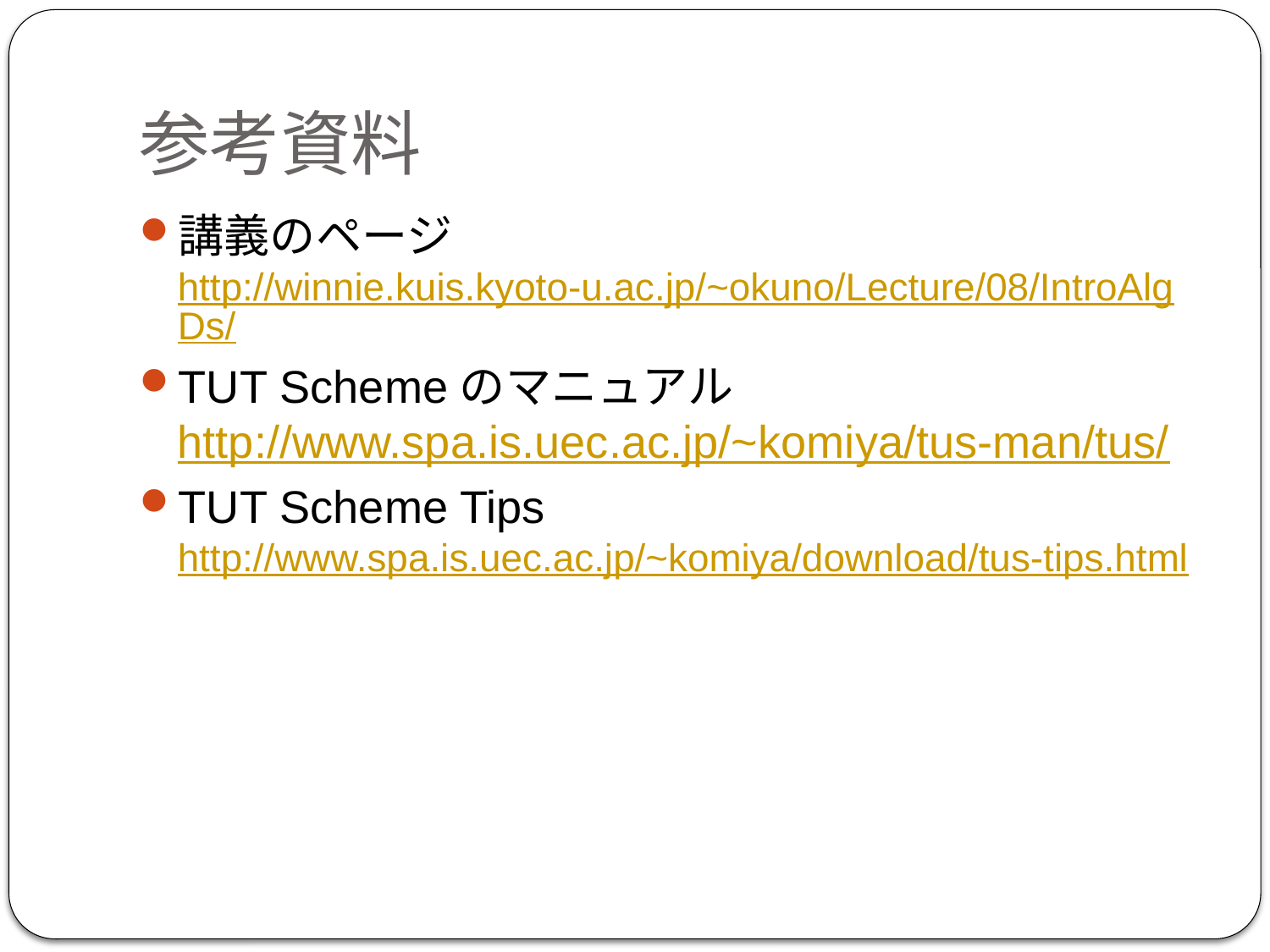

# 参考資料
講義のページ
http://winnie.kuis.kyoto-u.ac.jp/~okuno/Lecture/08/IntroAlgDs/
TUT Schemeのマニュアル
http://www.spa.is.uec.ac.jp/~komiya/tus-man/tus/
TUT Scheme Tips
http://www.spa.is.uec.ac.jp/~komiya/download/tus-tips.html